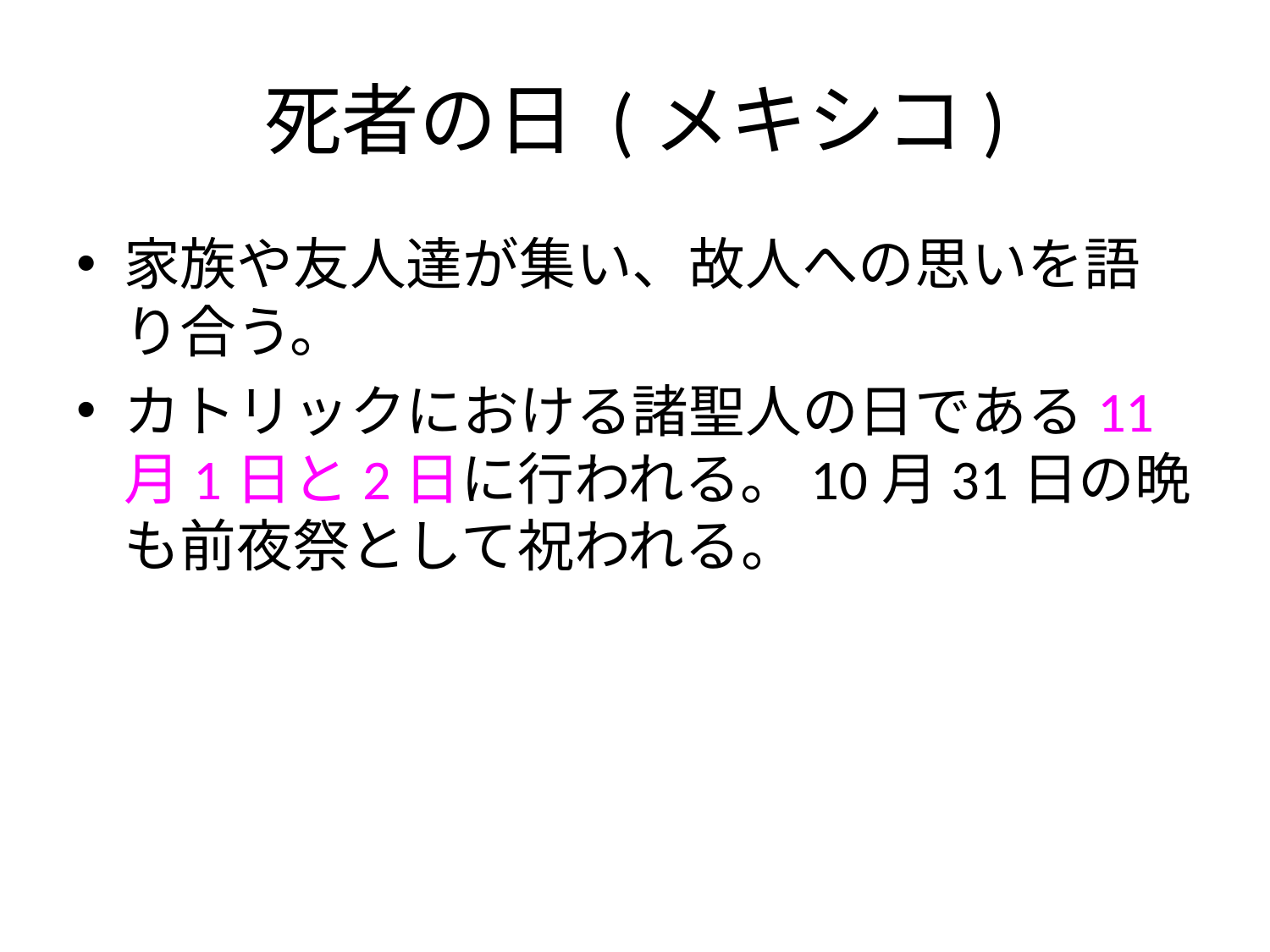

# 死者の日 (メキシコ)
家族や友人達が集い、故人への思いを語り合う。
カトリックにおける諸聖人の日である11月1日と2日に行われる。10月31日の晩も前夜祭として祝われる。